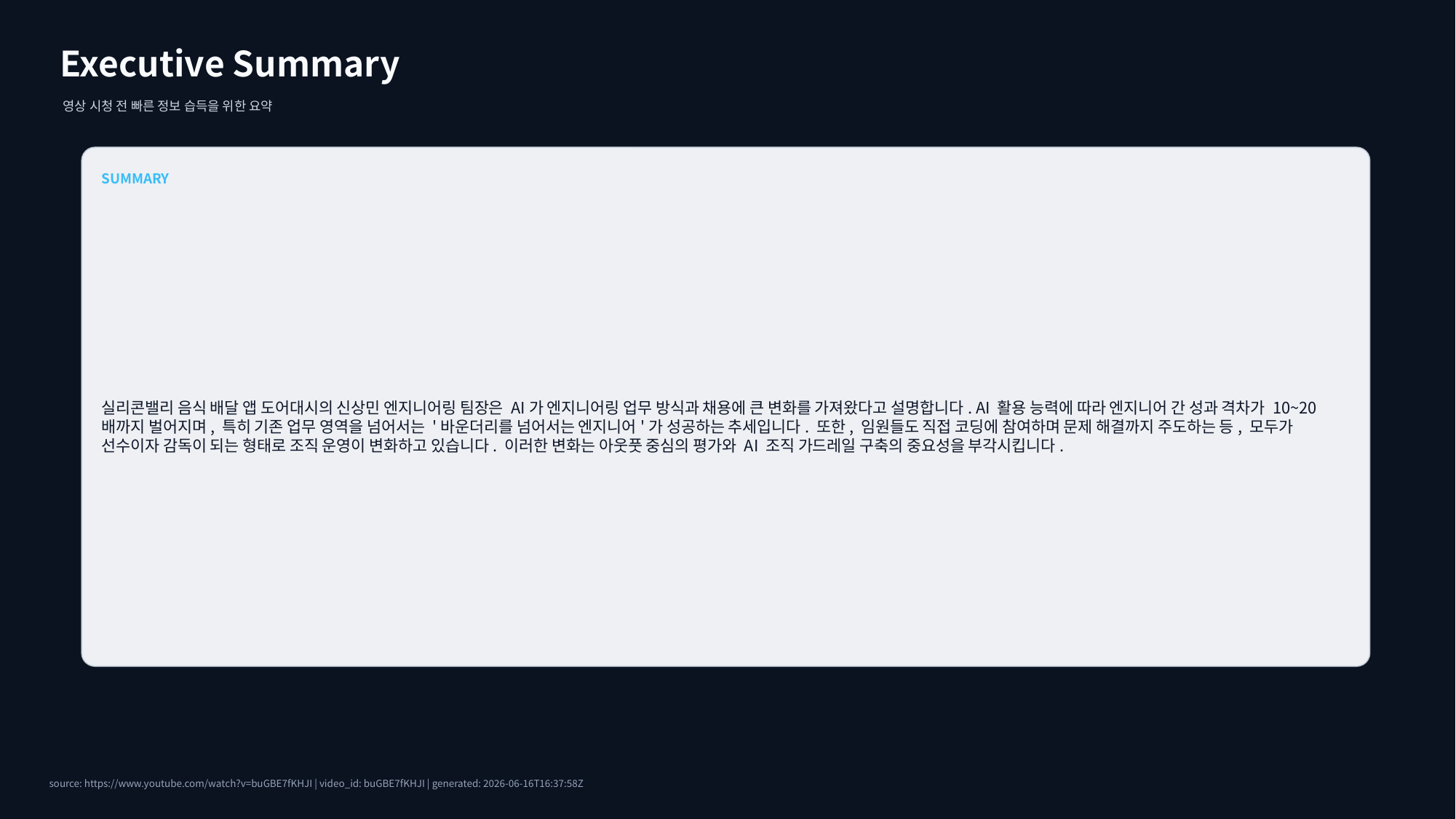

Executive Summary
영상 시청 전 빠른 정보 습득을 위한 요약

SUMMARY
실리콘밸리 음식 배달 앱 도어대시의 신상민 엔지니어링 팀장은 AI가 엔지니어링 업무 방식과 채용에 큰 변화를 가져왔다고 설명합니다. AI 활용 능력에 따라 엔지니어 간 성과 격차가 10~20배까지 벌어지며, 특히 기존 업무 영역을 넘어서는 '바운더리를 넘어서는 엔지니어'가 성공하는 추세입니다. 또한, 임원들도 직접 코딩에 참여하며 문제 해결까지 주도하는 등, 모두가 선수이자 감독이 되는 형태로 조직 운영이 변화하고 있습니다. 이러한 변화는 아웃풋 중심의 평가와 AI 조직 가드레일 구축의 중요성을 부각시킵니다.
source: https://www.youtube.com/watch?v=buGBE7fKHJI | video_id: buGBE7fKHJI | generated: 2026-06-16T16:37:58Z